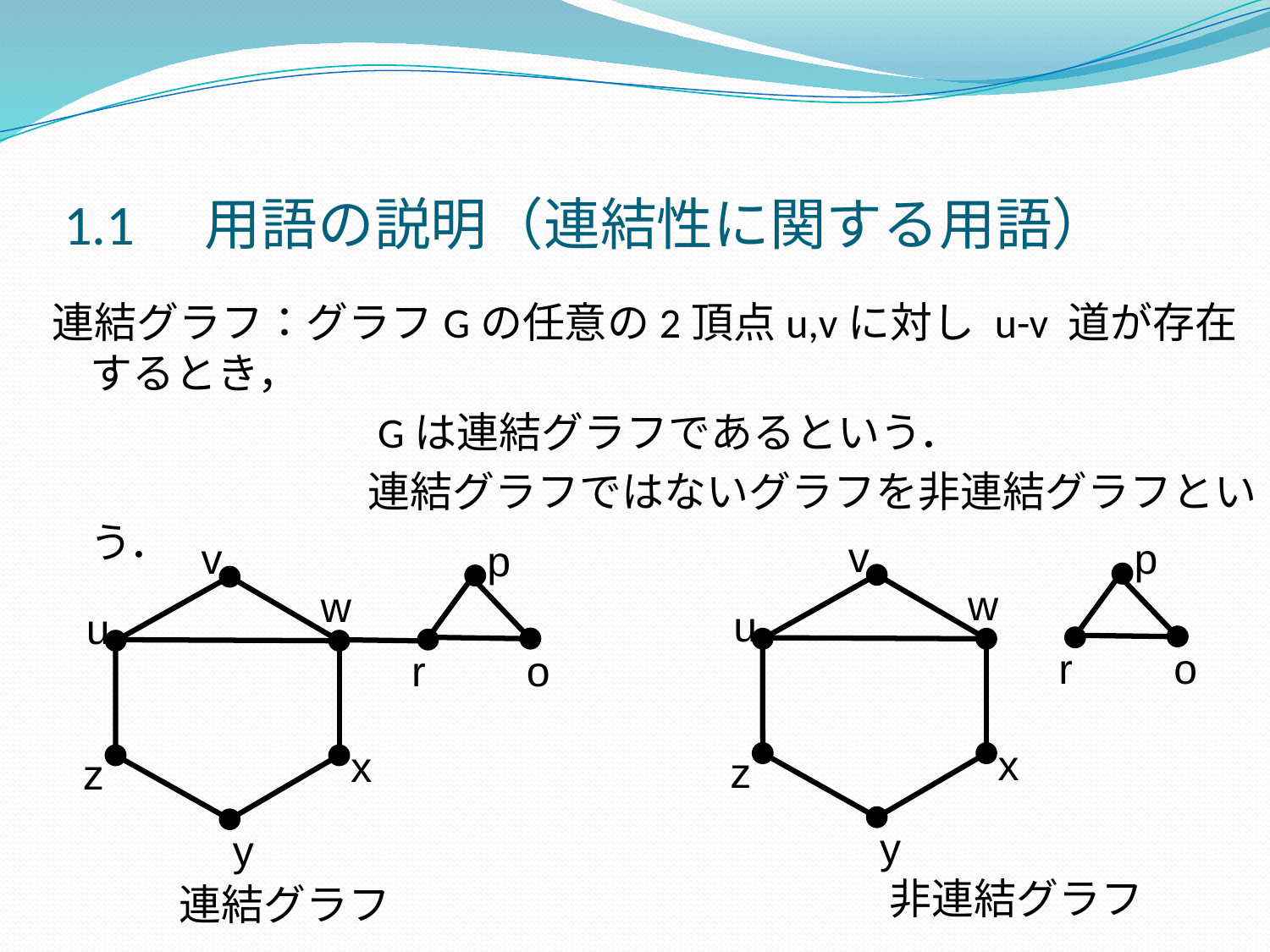

# 1.1　用語の説明（連結性に関する用語）

連結グラフ：グラフGの任意の2頂点u,vに対し u-v 道が存在するとき，
　　　　　　　  Gは連結グラフであるという．
　　　　　　　  連結グラフではないグラフを非連結グラフという．

v
v
p
p

w
w
u
u

r
o
r
o
x
x
z
z

y
y
非連結グラフ
連結グラフ